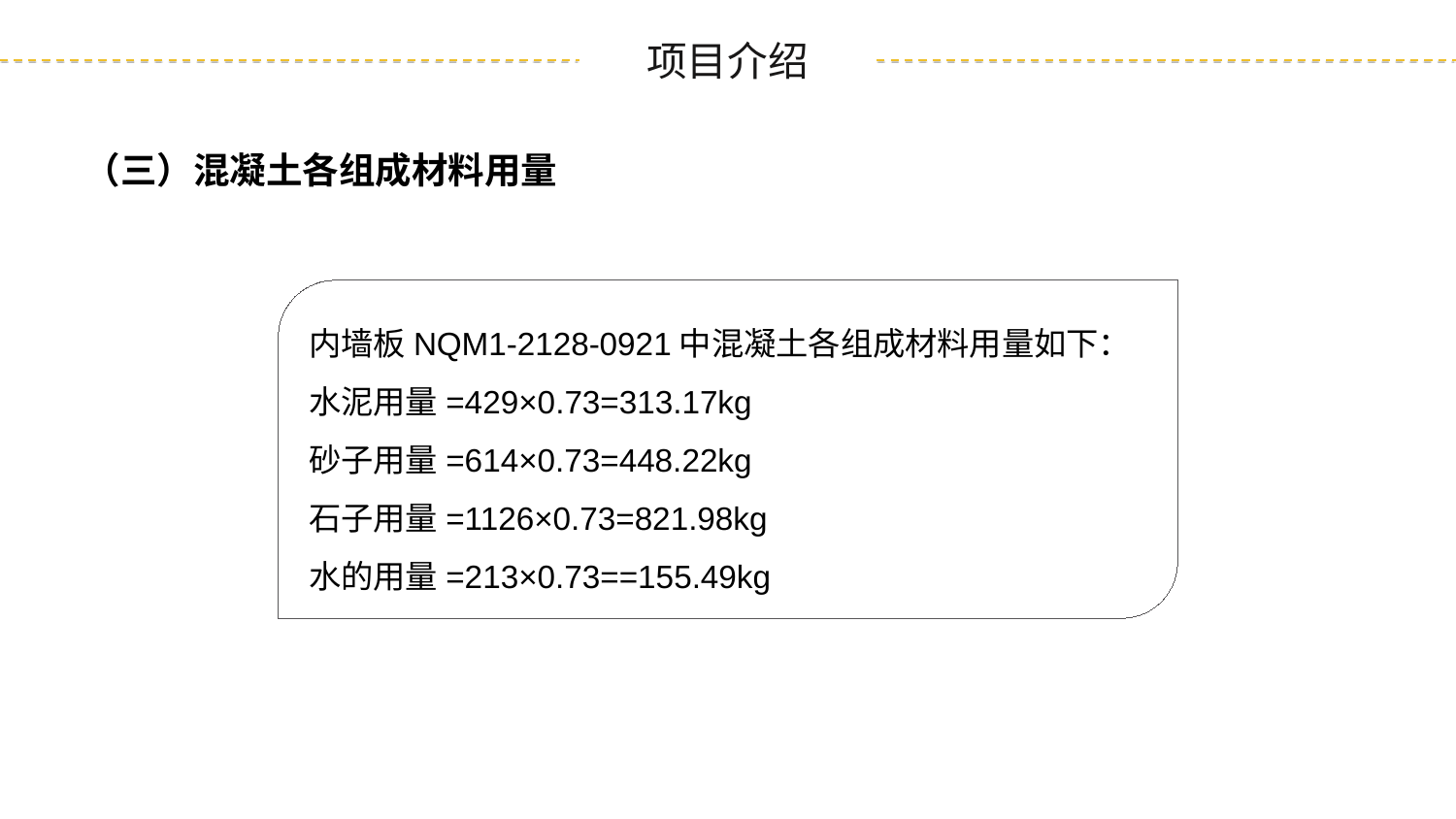

（三）混凝土各组成材料用量
内墙板NQM1-2128-0921中混凝土各组成材料用量如下：
水泥用量=429×0.73=313.17kg
砂子用量=614×0.73=448.22kg
石子用量=1126×0.73=821.98kg
水的用量=213×0.73==155.49kg